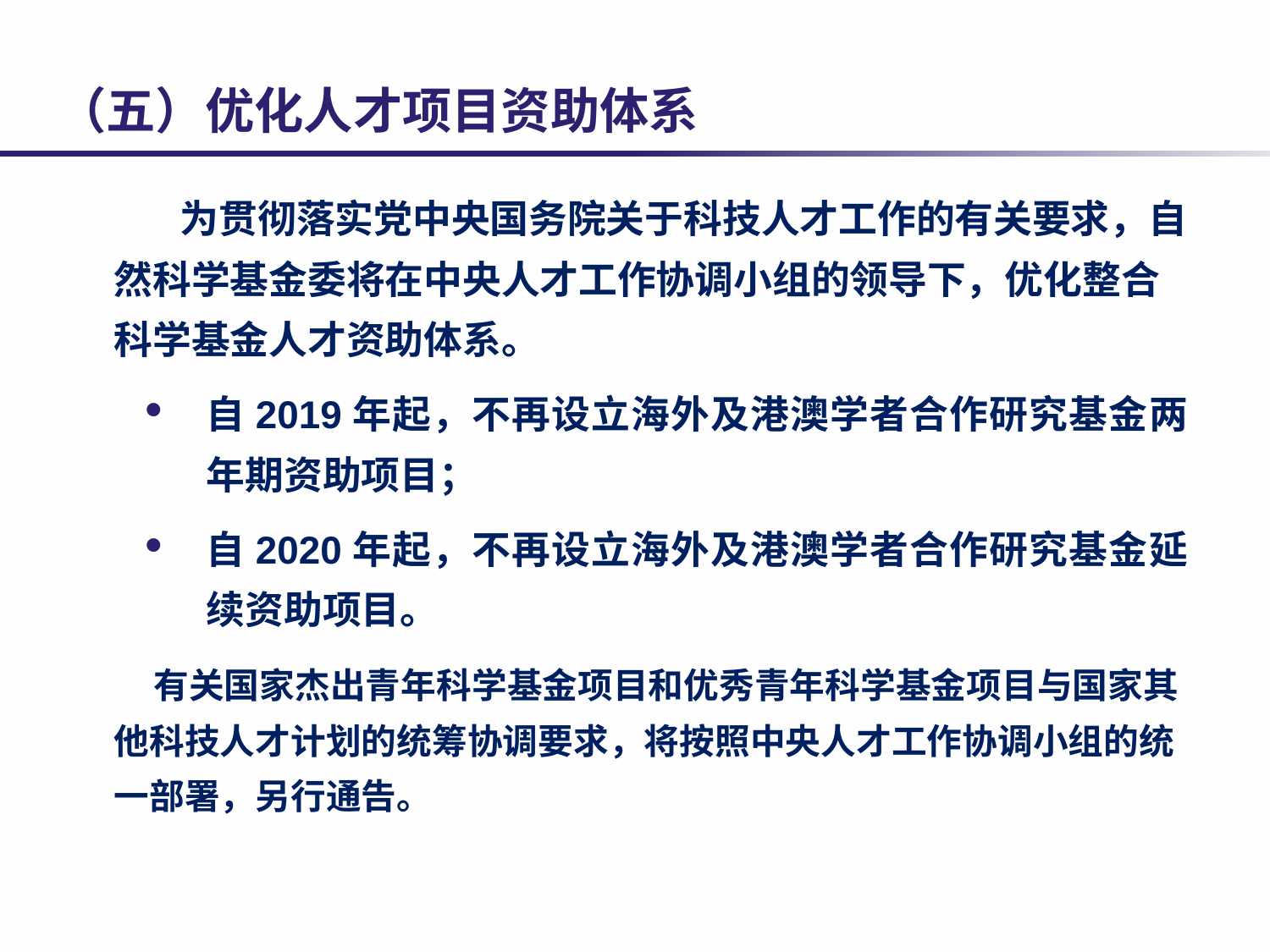

# （五）优化人才项目资助体系
          为贯彻落实党中央国务院关于科技人才工作的有关要求，自然科学基金委将在中央人才工作协调小组的领导下，优化整合科学基金人才资助体系。
自2019年起，不再设立海外及港澳学者合作研究基金两年期资助项目；
自2020年起，不再设立海外及港澳学者合作研究基金延续资助项目。
       有关国家杰出青年科学基金项目和优秀青年科学基金项目与国家其他科技人才计划的统筹协调要求，将按照中央人才工作协调小组的统一部署，另行通告。